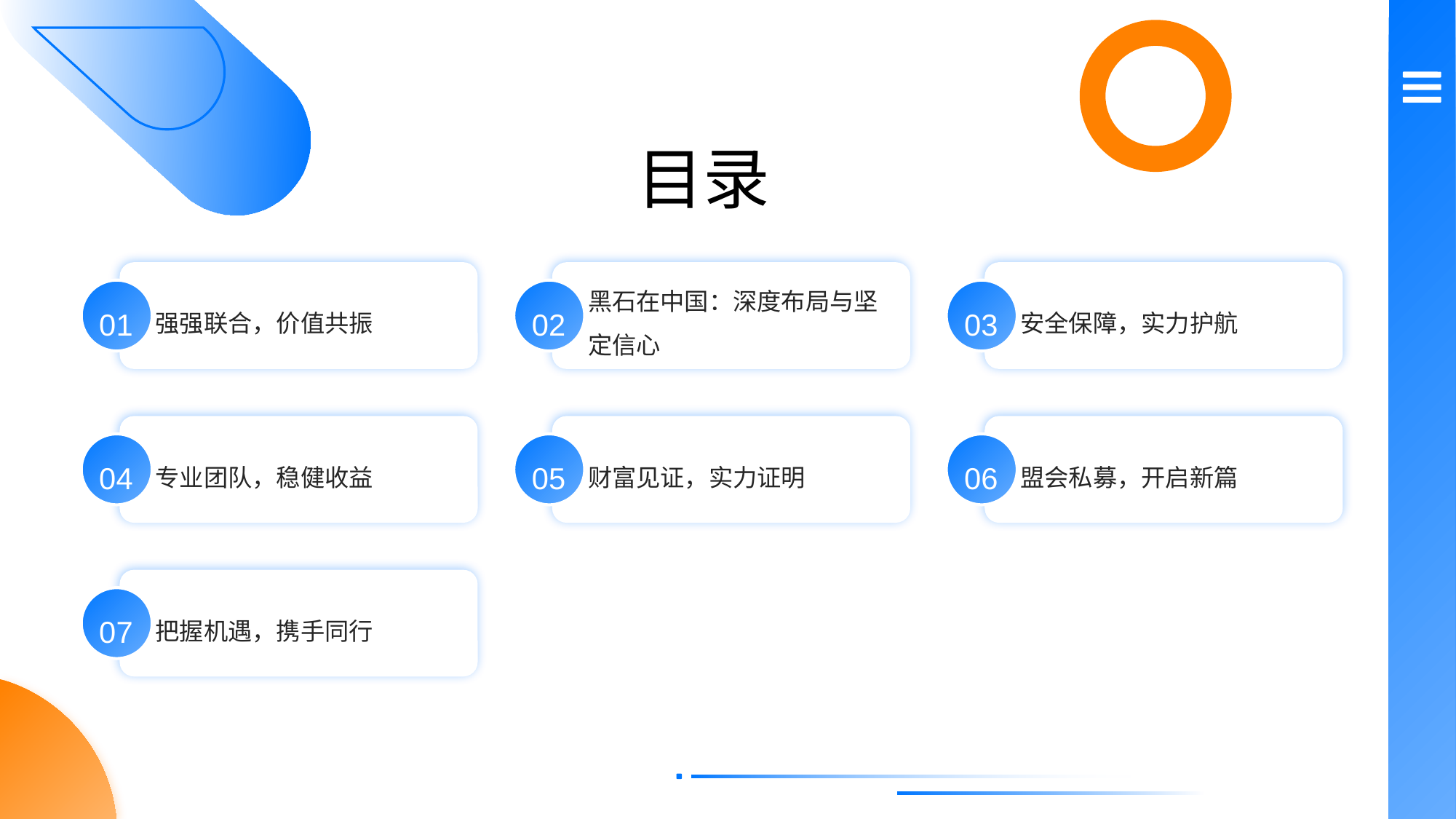

目录

强强联合，价值共振
黑石在中国：深度布局与坚定信心
安全保障，实力护航

01
02
03

专业团队，稳健收益
财富见证，实力证明
盟会私募，开启新篇

04
05
06

把握机遇，携手同行

07